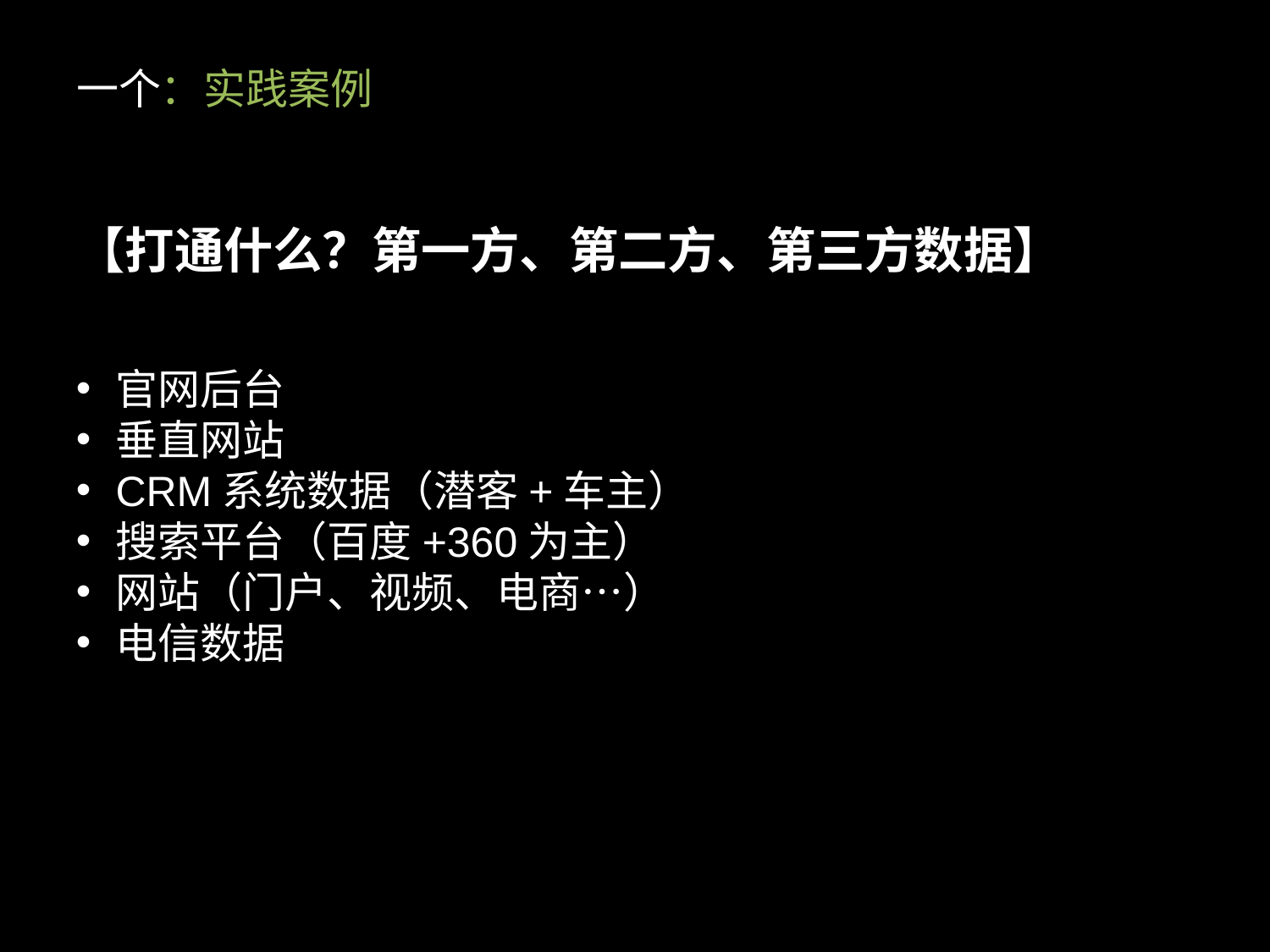

# 一个：实践案例
【打通什么？第一方、第二方、第三方数据】
官网后台
垂直网站
CRM系统数据（潜客+车主）
搜索平台（百度+360为主）
网站（门户、视频、电商…）
电信数据